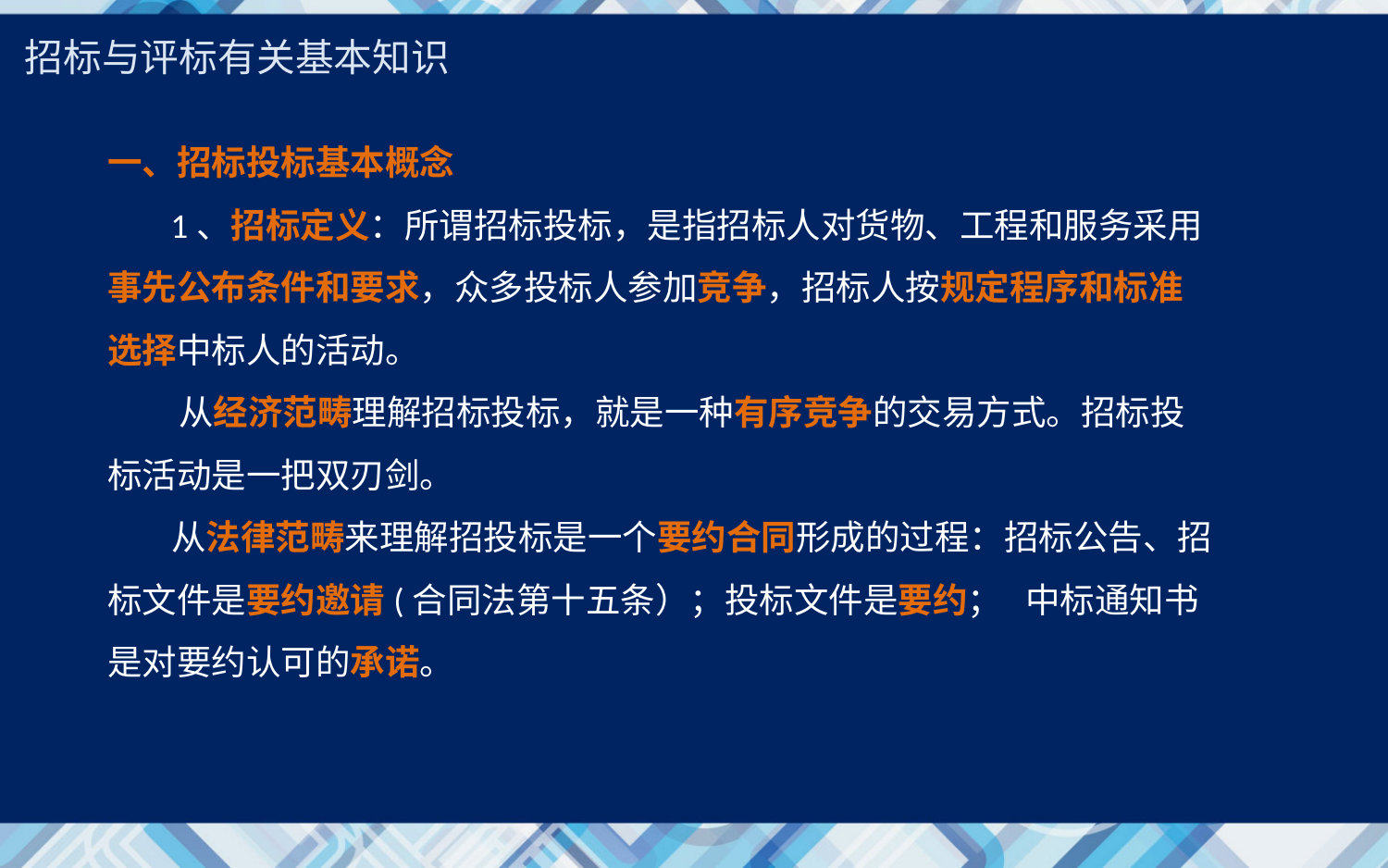

招标与评标有关基本知识
一、招标投标基本概念
        1、招标定义：所谓招标投标，是指招标人对货物、工程和服务采用事先公布条件和要求，众多投标人参加竞争，招标人按规定程序和标准选择中标人的活动。
        从经济范畴理解招标投标，就是一种有序竞争的交易方式。招标投标活动是一把双刃剑。
       从法律范畴来理解招投标是一个要约合同形成的过程：招标公告、招标文件是要约邀请(合同法第十五条）；投标文件是要约；   中标通知书是对要约认可的承诺。